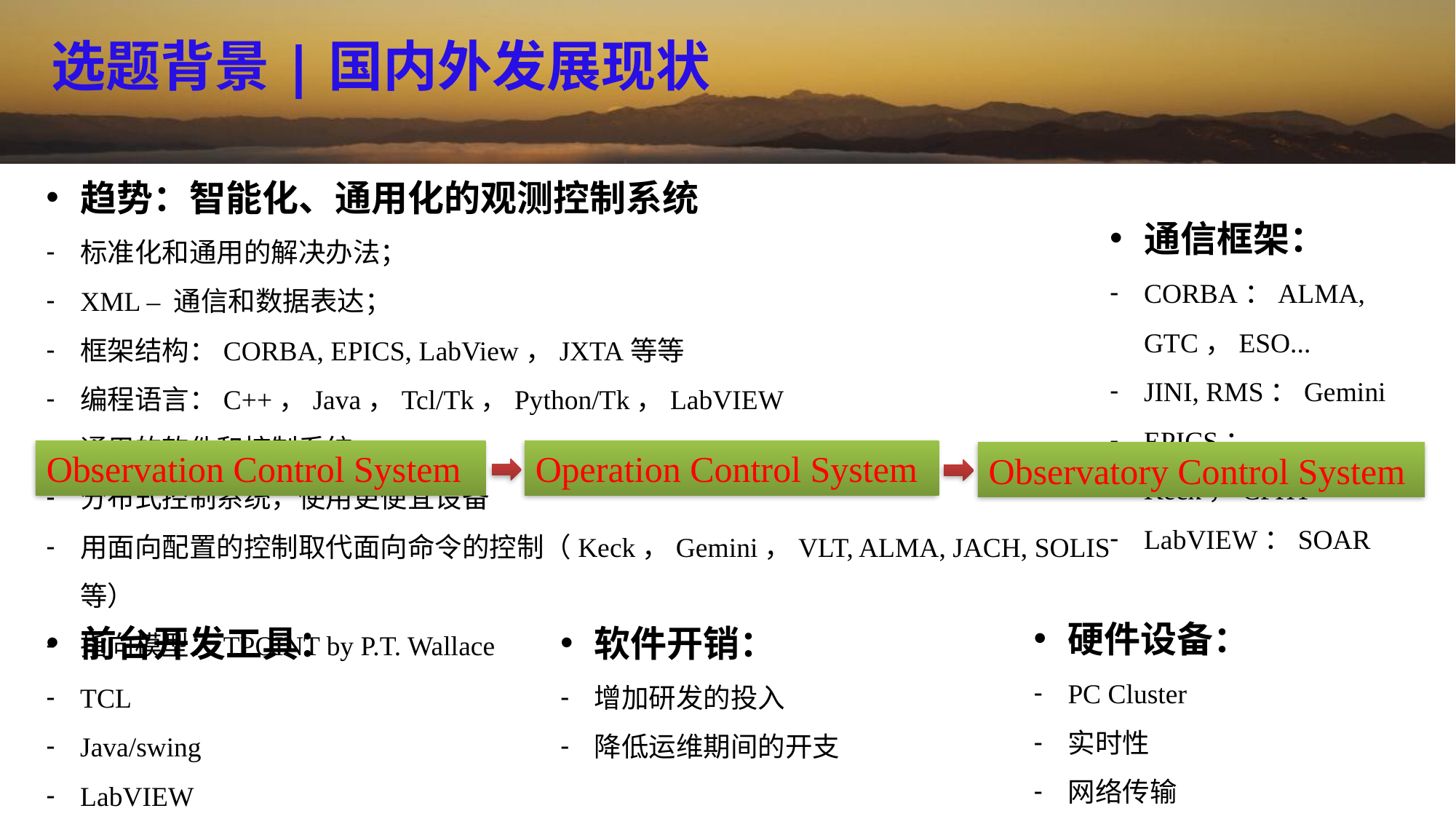

选题背景|国内外发展现状
趋势：智能化、通用化的观测控制系统
标准化和通用的解决办法；
XML – 通信和数据表达；
框架结构：CORBA, EPICS, LabView，JXTA等等
编程语言：C++，Java，Tcl/Tk，Python/Tk，LabVIEW
通用的软件和控制系统
分布式控制系统，使用更便宜设备
用面向配置的控制取代面向命令的控制（Keck，Gemini，VLT, ALMA, JACH, SOLIS等）
指向模型：TPOINT by P.T. Wallace
通信框架：
CORBA：ALMA, GTC，ESO...
JINI, RMS：Gemini
EPICS：Keck，CFHT
LabVIEW：SOAR
Observation Control System
Operation Control System
Observatory Control System

硬件设备：
PC Cluster
实时性
网络传输
前台开发工具：
TCL
Java/swing
LabVIEW
软件开销：
增加研发的投入
降低运维期间的开支